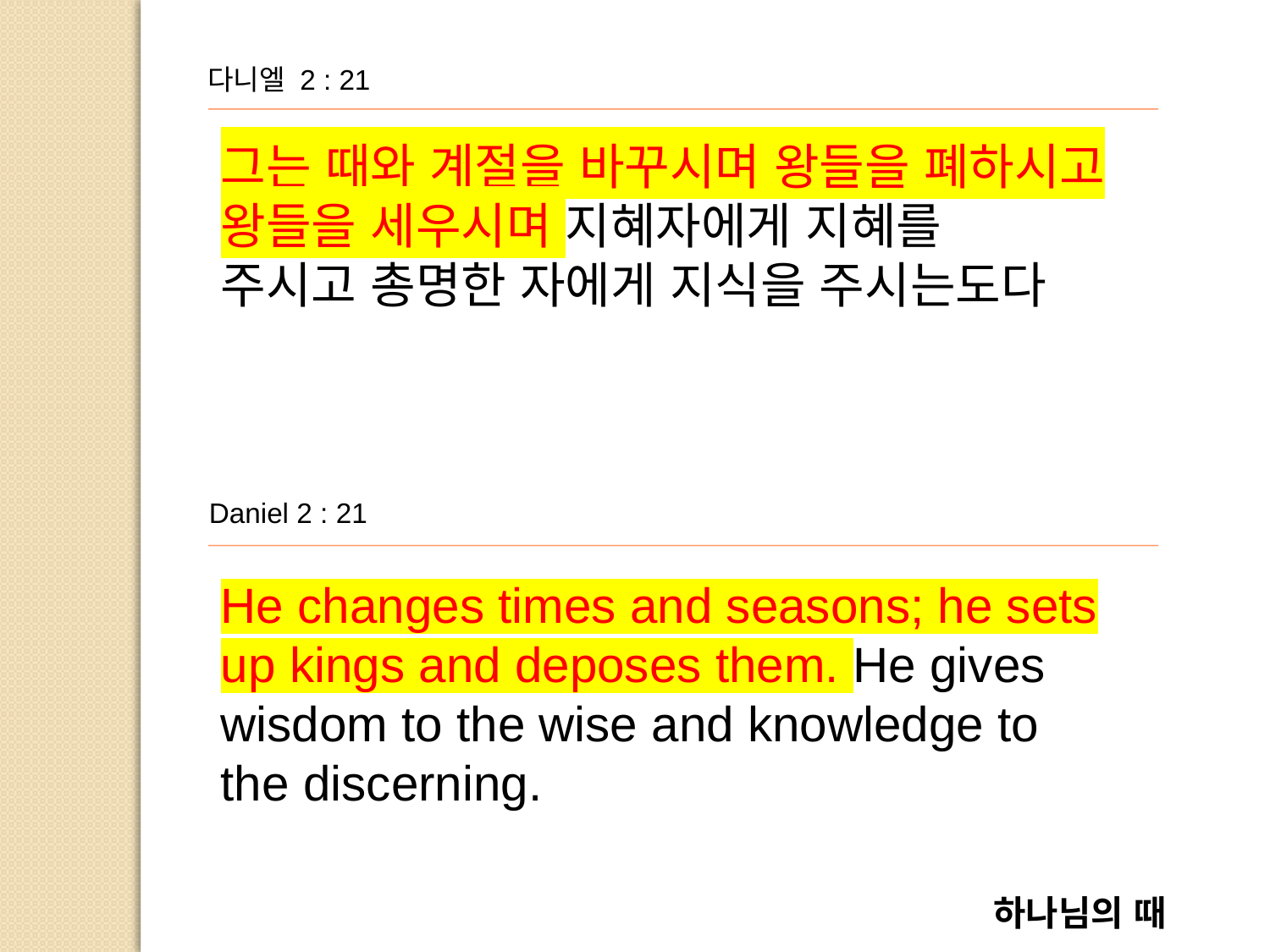

다니엘 2 : 21

그는 때와 계절을 바꾸시며 왕들을 폐하시고 왕들을 세우시며 지혜자에게 지혜를
주시고 총명한 자에게 지식을 주시는도다
Daniel 2 : 21

He changes times and seasons; he sets up kings and deposes them. He gives wisdom to the wise and knowledge to
the discerning.
하나님의 때